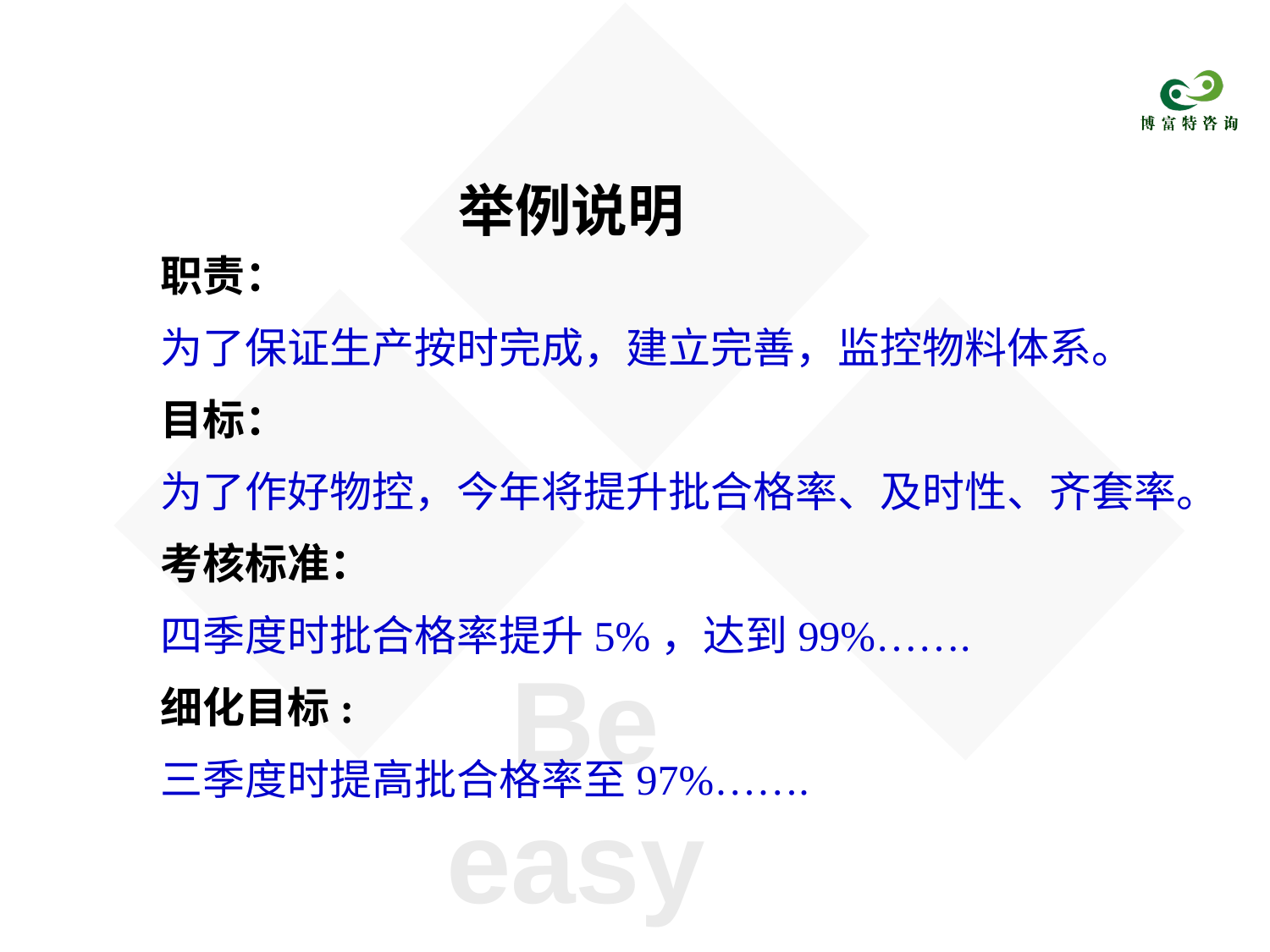

举例说明
职责：
为了保证生产按时完成，建立完善，监控物料体系。
目标：
为了作好物控，今年将提升批合格率、及时性、齐套率。
考核标准：
四季度时批合格率提升5%，达到99%…….
细化目标:
三季度时提高批合格率至97%…….